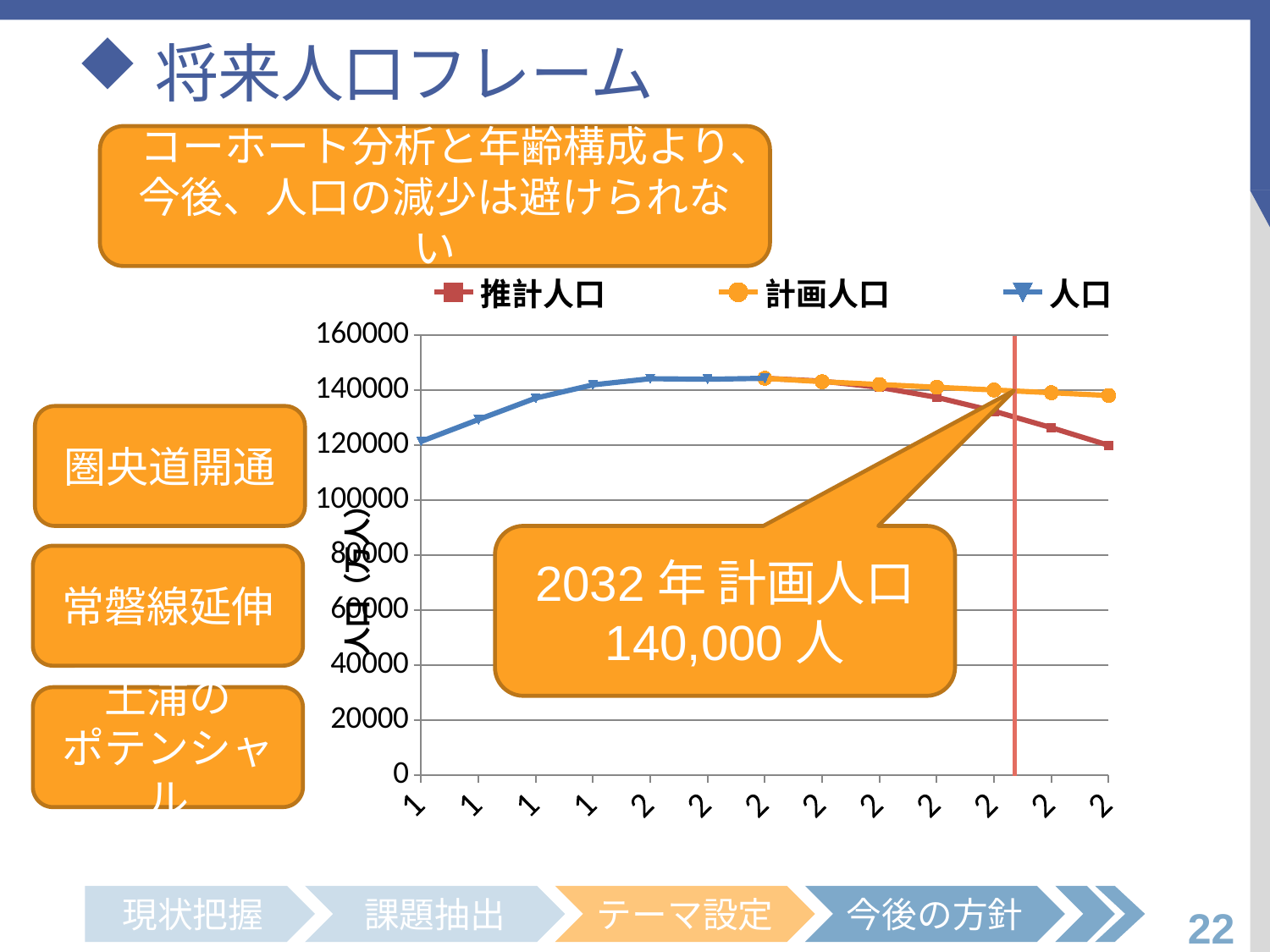

# 将来人口フレーム
コーホート分析と年齢構成より、
今後、人口の減少は避けられない

### Chart

| Category | 推計人口 | 計画人口 | 人口 |
|---|---|---|---|
| 1980 | None | None | 121300.0 |
| 1985 | None | None | 129236.0 |
| 1990 | None | None | 137053.0 |
| 1995 | None | None | 141862.0 |
| 2000 | None | None | 144106.0 |
| 2005 | None | None | 143895.0 |
| 2010 | 144250.0 | 144250.0 | 144250.0 |
| 2015 | 143218.32666261648 | 143000.0 | None |
| 2020 | 140956.63154827475 | 142000.0 | None |
| 2025 | 137316.27252128418 | 141000.0 | None |
| 2030 | 132291.50748456147 | 140000.0 | None |
| 2035 | 126305.46466399555 | 139000.0 | None |
| 2040 | 119891.57285154042 | 138000.0 | None |
圏央道開通
2032年 計画人口
140,000人
常磐線延伸
土浦の
ポテンシャル
現状把握
課題抽出
テーマ設定
今後の方針

22